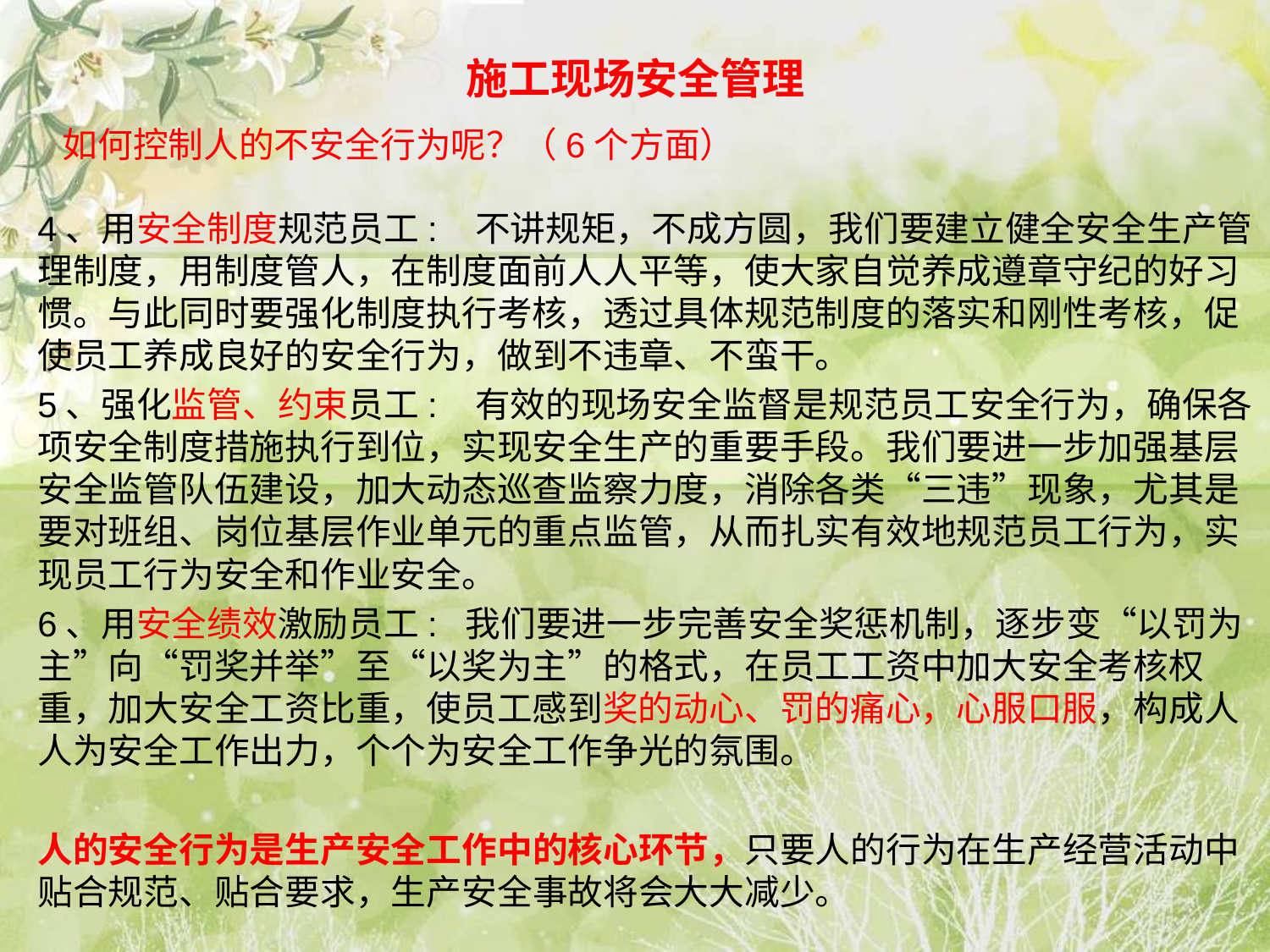

# 施工现场安全管理
　如何控制人的不安全行为呢？（6个方面）

4、用安全制度规范员工:   不讲规矩，不成方圆，我们要建立健全安全生产管理制度，用制度管人，在制度面前人人平等，使大家自觉养成遵章守纪的好习惯。与此同时要强化制度执行考核，透过具体规范制度的落实和刚性考核，促使员工养成良好的安全行为，做到不违章、不蛮干。
5、强化监管、约束员工:   有效的现场安全监督是规范员工安全行为，确保各项安全制度措施执行到位，实现安全生产的重要手段。我们要进一步加强基层安全监管队伍建设，加大动态巡查监察力度，消除各类“三违”现象，尤其是要对班组、岗位基层作业单元的重点监管，从而扎实有效地规范员工行为，实现员工行为安全和作业安全。
6、用安全绩效激励员工:  我们要进一步完善安全奖惩机制，逐步变“以罚为主”向“罚奖并举”至“以奖为主”的格式，在员工工资中加大安全考核权重，加大安全工资比重，使员工感到奖的动心、罚的痛心，心服口服，构成人人为安全工作出力，个个为安全工作争光的氛围。

人的安全行为是生产安全工作中的核心环节，只要人的行为在生产经营活动中贴合规范、贴合要求，生产安全事故将会大大减少。